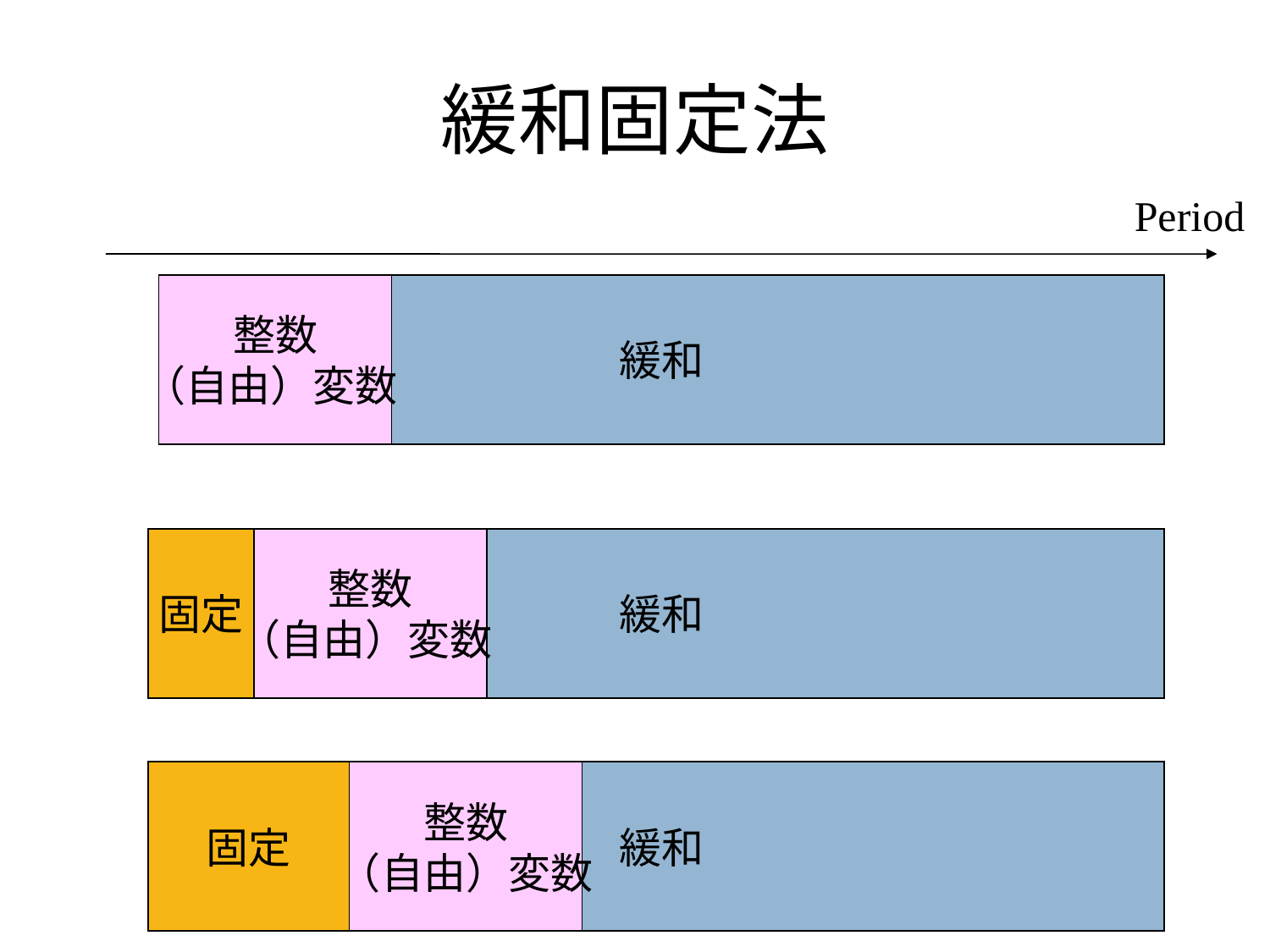

# 緩和固定法
Period

緩和
整数
（自由）変数
固定
緩和
整数
（自由）変数
固定
緩和
整数
（自由）変数